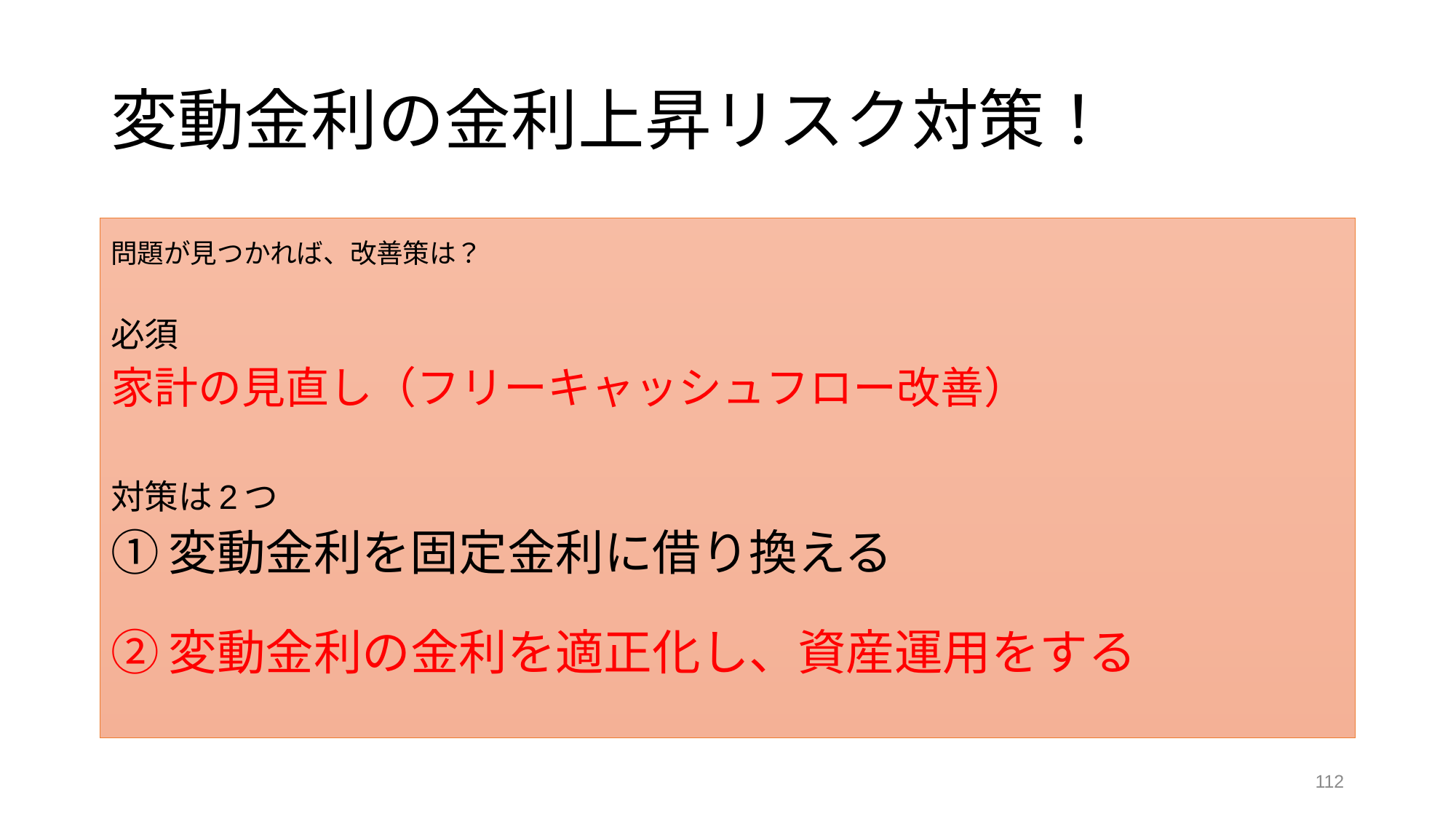

# 変動金利の金利上昇リスク対策！

問題が見つかれば、改善策は？

必須
家計の見直し（フリーキャッシュフロー改善）

対策は2つ
①変動金利を固定金利に借り換える

②変動金利の金利を適正化し、資産運用をする

112